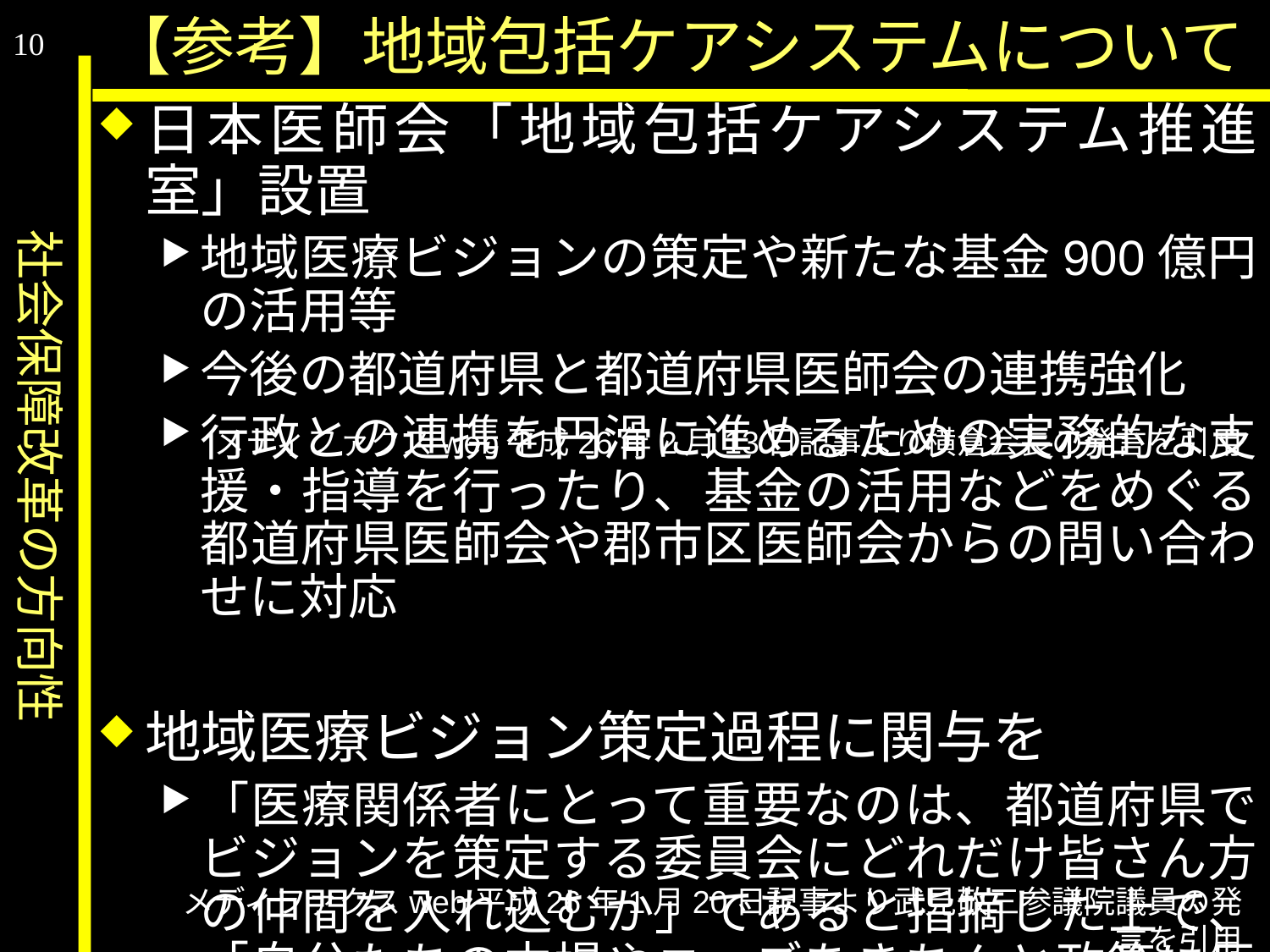

社会保障改革の方向性
【参考】地域包括ケアシステムについて
10

日本医師会「地域包括ケアシステム推進室」設置
地域医療ビジョンの策定や新たな基金900億円の活用等
今後の都道府県と都道府県医師会の連携強化
行政との連携を円滑に進めるための実務的な支援・指導を行ったり、基金の活用などをめぐる都道府県医師会や郡市区医師会からの問い合わせに対応

地域医療ビジョン策定過程に関与を
「医療関係者にとって重要なのは、都道府県でビジョンを策定する委員会にどれだけ皆さん方の仲間を入れ込むか」であると指摘した上で、「自分たちの立場やニーズをきちんと政策に反映させることができるかどうかがこれからものすごく重要になってくる。そういう体制をそれぞれの医療関係者の中で整えていただくことが必要になる」と都道府県行政への積極的関与が必要と強調した。
メディファクスweb平成26年2月13日記事より横倉会長の発言を引用
メディファクスweb平成26年1月20日記事より武見敬三参議院議員の発言を引用